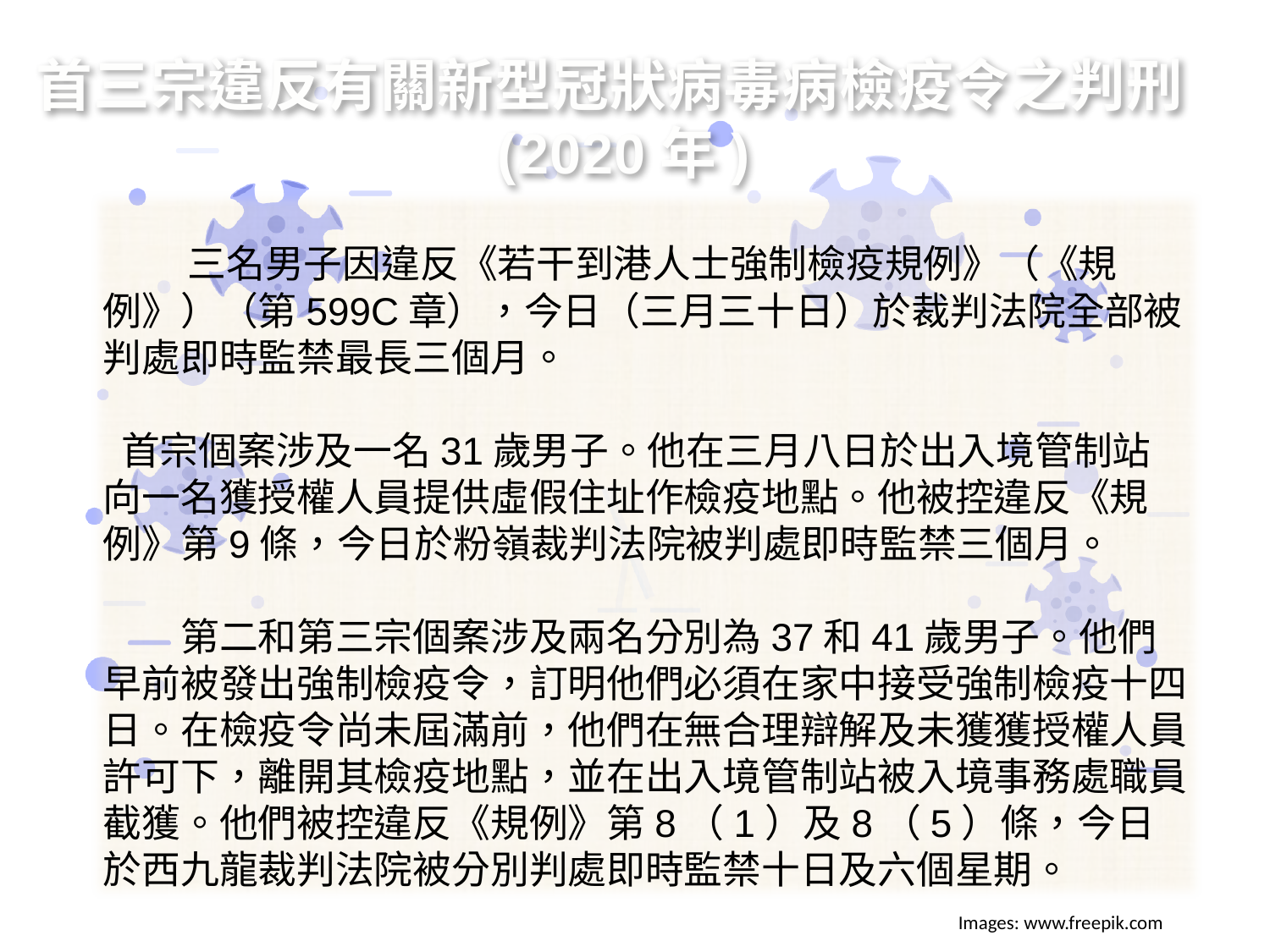

首三宗違反有關新型冠狀病毒病檢疫令之判刑  (2020年)

　　三名男子因違反《若干到港人士強制檢疫規例》（《規例》）（第599C章），今日（三月三十日）於裁判法院全部被判處即時監禁最長三個月。

 首宗個案涉及一名31歲男子。他在三月八日於出入境管制站向一名獲授權人員提供虛假住址作檢疫地點。他被控違反《規例》第9條，今日於粉嶺裁判法院被判處即時監禁三個月。

　　第二和第三宗個案涉及兩名分別為37和41歲男子。他們早前被發出強制檢疫令，訂明他們必須在家中接受強制檢疫十四日。在檢疫令尚未屆滿前，他們在無合理辯解及未獲獲授權人員許可下，離開其檢疫地點，並在出入境管制站被入境事務處職員截獲。他們被控違反《規例》第8（1）及8（5）條，今日於西九龍裁判法院被分別判處即時監禁十日及六個星期。
12
Images: www.freepik.com